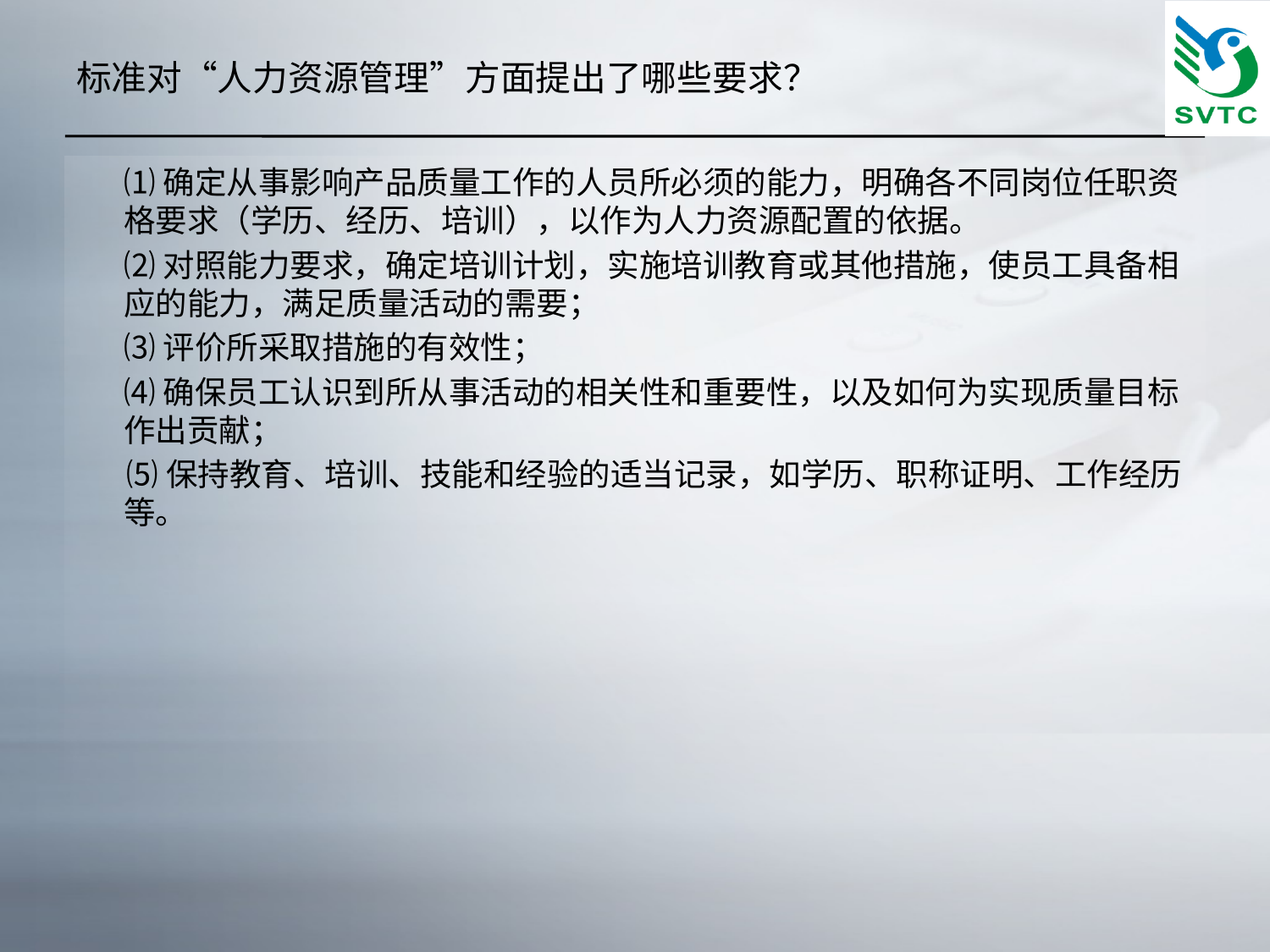

# 标准对“人力资源管理”方面提出了哪些要求？
	⑴确定从事影响产品质量工作的人员所必须的能力，明确各不同岗位任职资格要求（学历、经历、培训），以作为人力资源配置的依据。
	⑵对照能力要求，确定培训计划，实施培训教育或其他措施，使员工具备相应的能力，满足质量活动的需要；
	⑶评价所采取措施的有效性；
	⑷确保员工认识到所从事活动的相关性和重要性，以及如何为实现质量目标作出贡献；
       ⑸保持教育、培训、技能和经验的适当记录，如学历、职称证明、工作经历等。